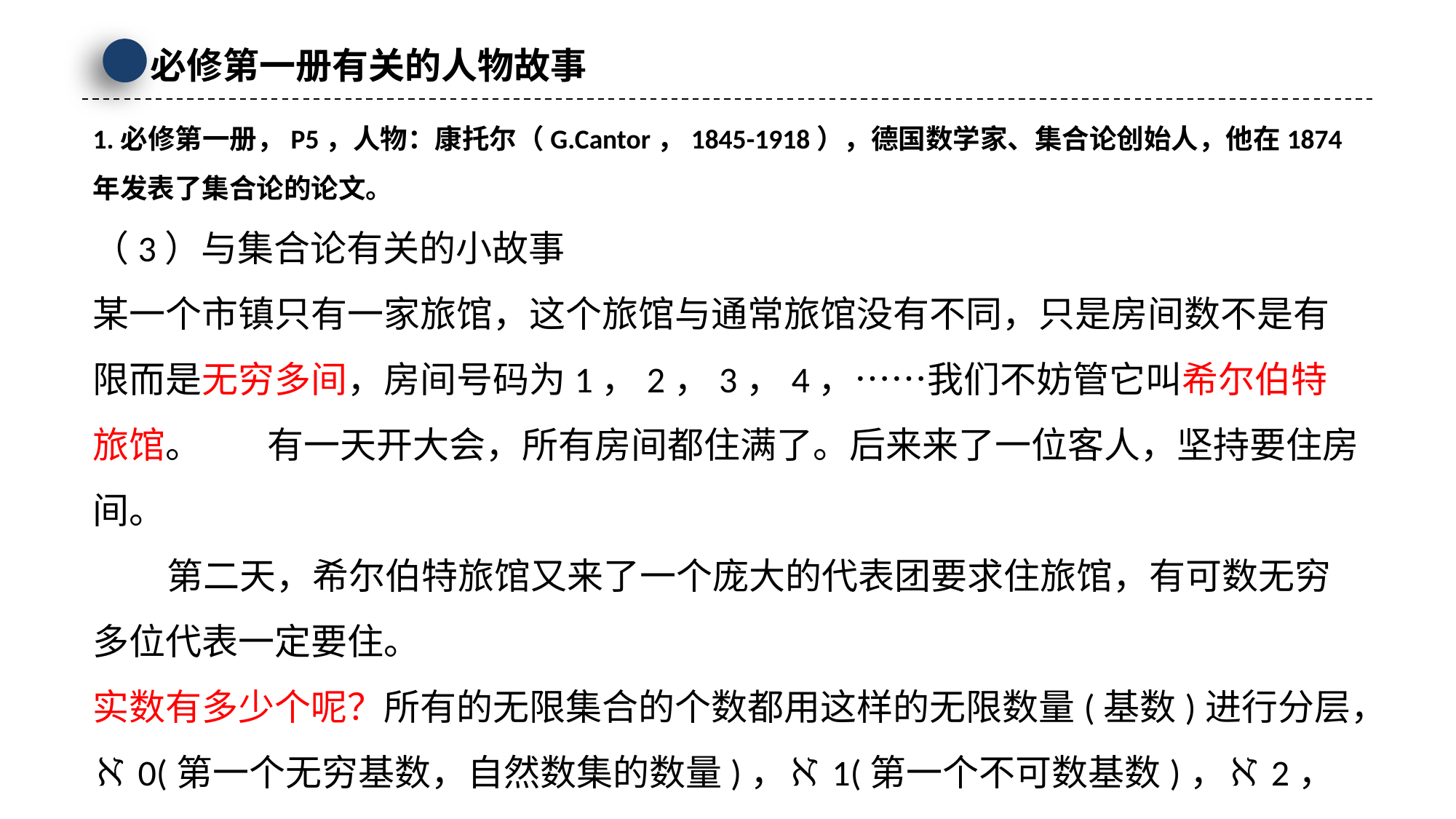

必修第一册有关的人物故事
1.必修第一册，P5，人物：康托尔（G.Cantor，1845-1918），德国数学家、集合论创始人，他在1874年发表了集合论的论文。
（3）与集合论有关的小故事
某一个市镇只有一家旅馆，这个旅馆与通常旅馆没有不同，只是房间数不是有限而是无穷多间，房间号码为1，2，3，4，……我们不妨管它叫希尔伯特旅馆。        有一天开大会，所有房间都住满了。后来来了一位客人，坚持要住房间。
        第二天，希尔伯特旅馆又来了一个庞大的代表团要求住旅馆，有可数无穷多位代表一定要住。
实数有多少个呢？所有的无限集合的个数都用这样的无限数量(基数)进行分层，ℵ0(第一个无穷基数，自然数集的数量)，ℵ1(第一个不可数基数)，ℵ2，等等。